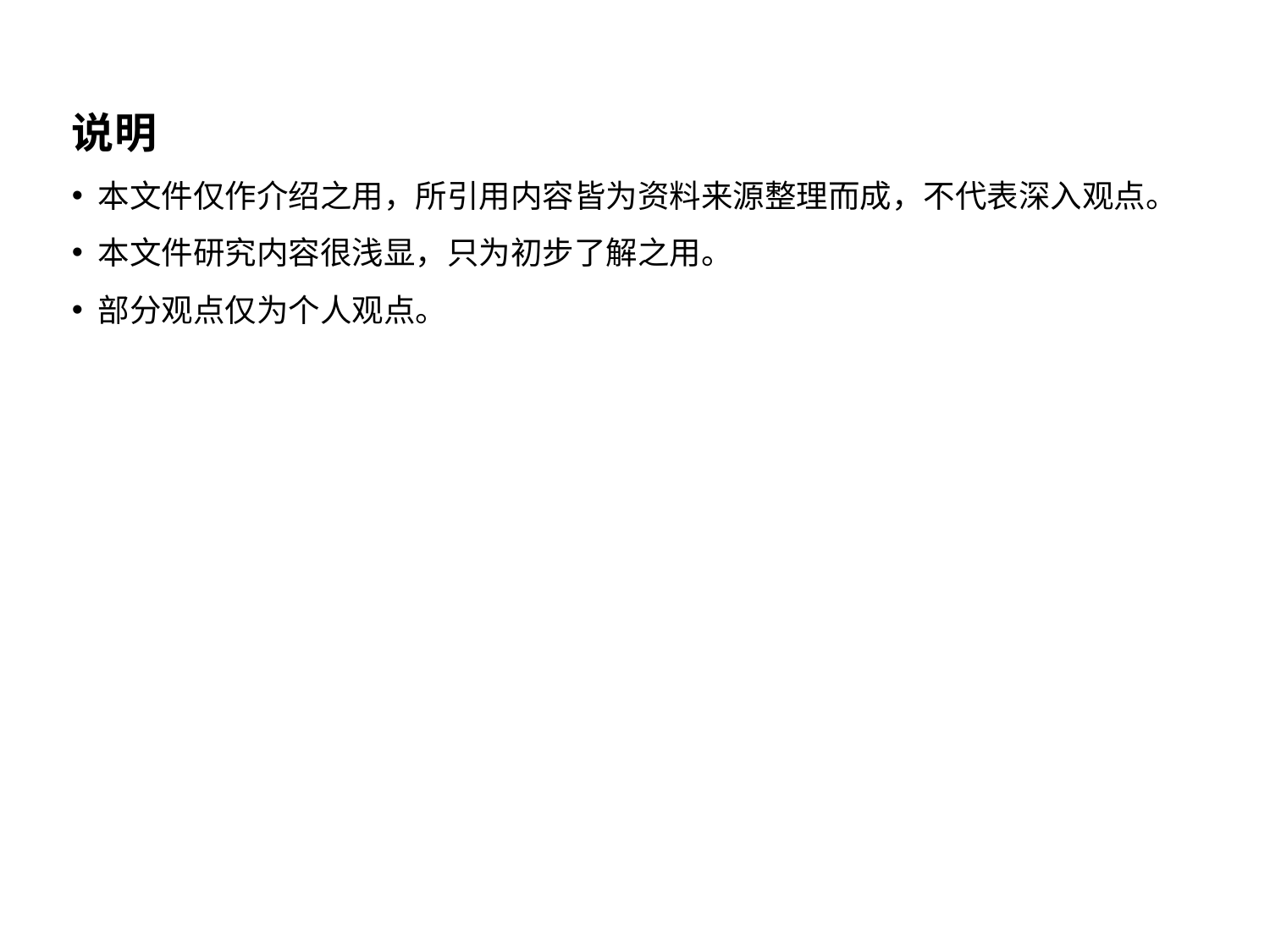

说明
 本文件仅作介绍之用，所引用内容皆为资料来源整理而成，不代表深入观点。
 本文件研究内容很浅显，只为初步了解之用。
 部分观点仅为个人观点。